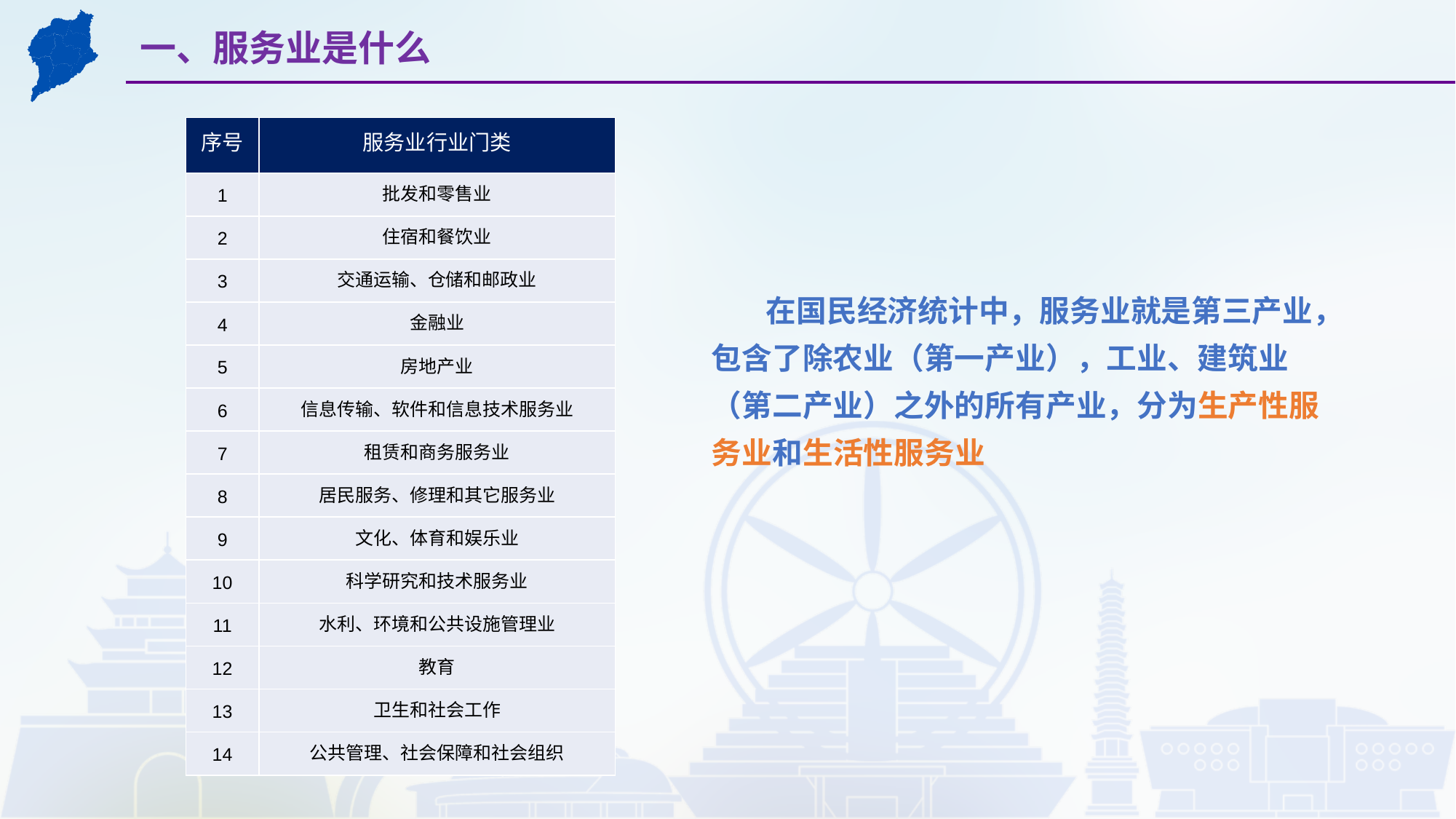

一、服务业是什么
| 序号 | 服务业行业门类 |
| --- | --- |
| 1 | 批发和零售业 |
| 2 | 住宿和餐饮业 |
| 3 | 交通运输、仓储和邮政业 |
| 4 | 金融业 |
| 5 | 房地产业 |
| 6 | 信息传输、软件和信息技术服务业 |
| 7 | 租赁和商务服务业 |
| 8 | 居民服务、修理和其它服务业 |
| 9 | 文化、体育和娱乐业 |
| 10 | 科学研究和技术服务业 |
| 11 | 水利、环境和公共设施管理业 |
| 12 | 教育 |
| 13 | 卫生和社会工作 |
| 14 | 公共管理、社会保障和社会组织 |
在国民经济统计中，服务业就是第三产业，包含了除农业（第一产业），工业、建筑业（第二产业）之外的所有产业，分为生产性服务业和生活性服务业